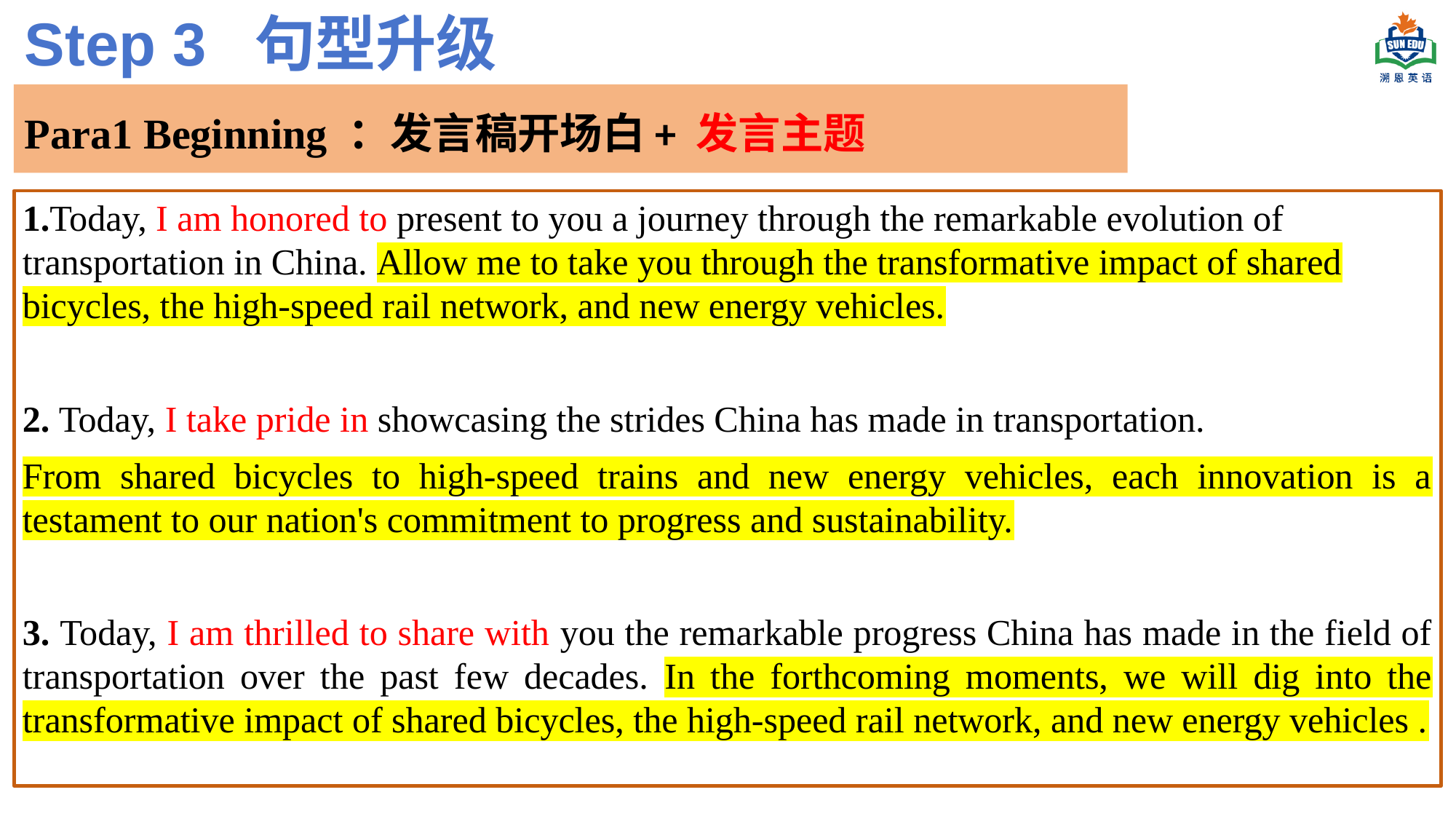

Step 3  句型升级

Para1 Beginning ：发言稿开场白+ 发言主题

1.Today, I am honored to present to you a journey through the remarkable evolution of transportation in China. Allow me to take you through the transformative impact of shared bicycles, the high-speed rail network, and new energy vehicles.

2. Today, I take pride in showcasing the strides China has made in transportation.
From shared bicycles to high-speed trains and new energy vehicles, each innovation is a testament to our nation's commitment to progress and sustainability.

3. Today, I am thrilled to share with you the remarkable progress China has made in the field of transportation over the past few decades. In the forthcoming moments, we will dig into the transformative impact of shared bicycles, the high-speed rail network, and new energy vehicles .